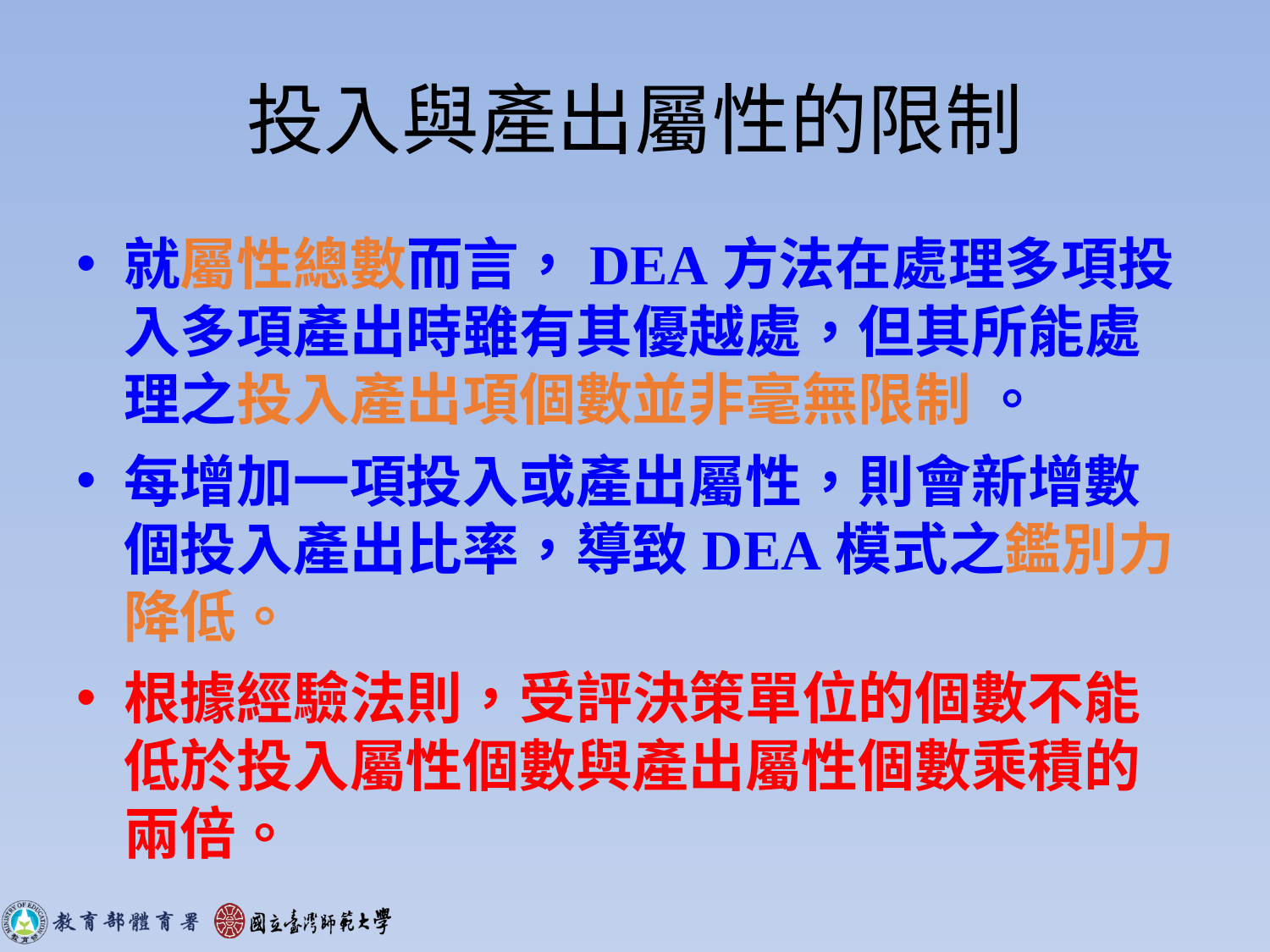

# 投入與產出屬性的限制
就屬性總數而言，DEA方法在處理多項投入多項產出時雖有其優越處，但其所能處理之投入產出項個數並非毫無限制 。
每增加一項投入或產出屬性，則會新增數個投入產出比率，導致DEA模式之鑑別力降低。
根據經驗法則，受評決策單位的個數不能低於投入屬性個數與產出屬性個數乘積的兩倍。